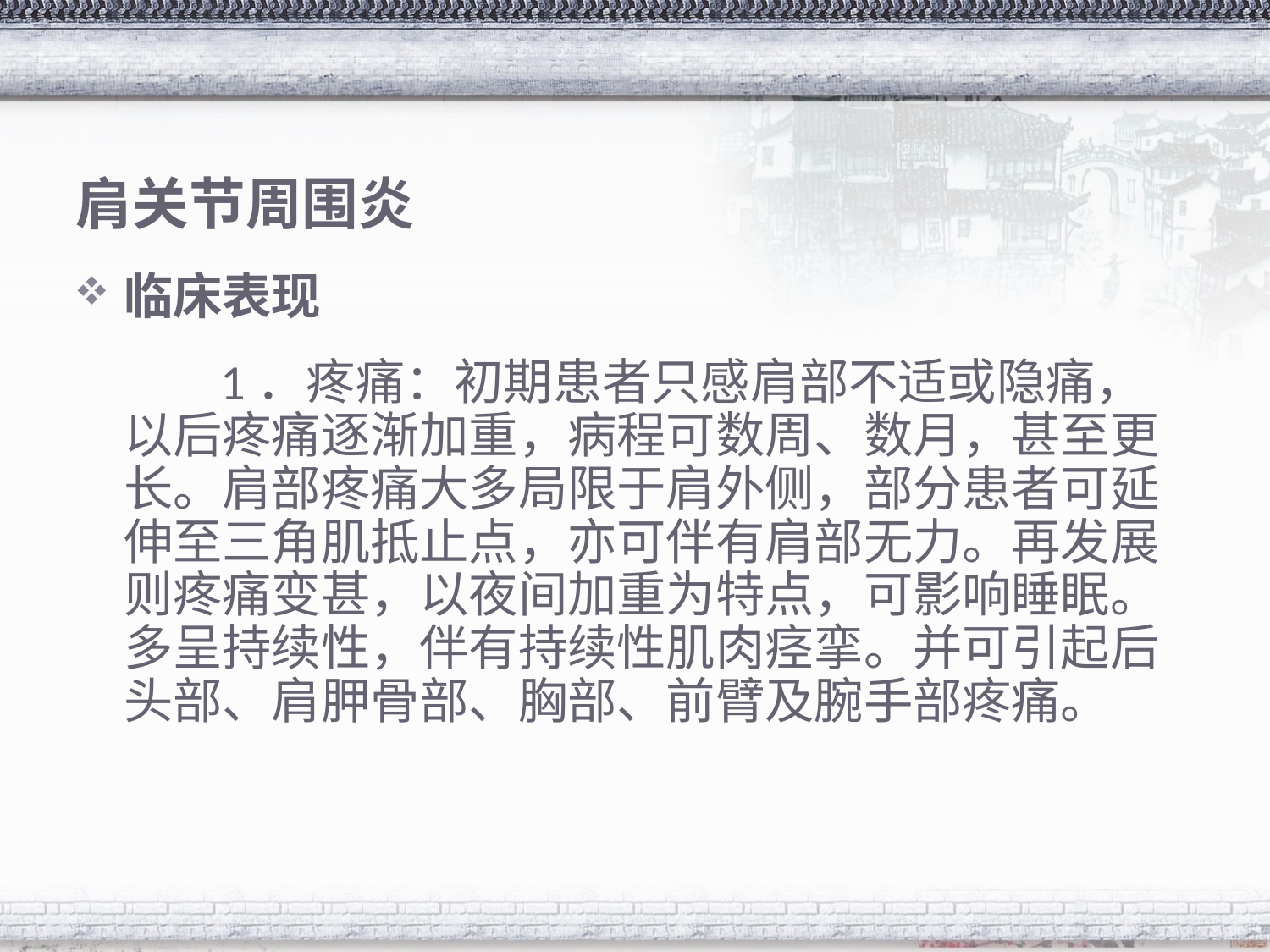

# 肩关节周围炎
临床表现
             1．疼痛：初期患者只感肩部不适或隐痛，以后疼痛逐渐加重，病程可数周、数月，甚至更长。肩部疼痛大多局限于肩外侧，部分患者可延伸至三角肌抵止点，亦可伴有肩部无力。再发展则疼痛变甚，以夜间加重为特点，可影响睡眠。多呈持续性，伴有持续性肌肉痉挛。并可引起后头部、肩胛骨部、胸部、前臂及腕手部疼痛。